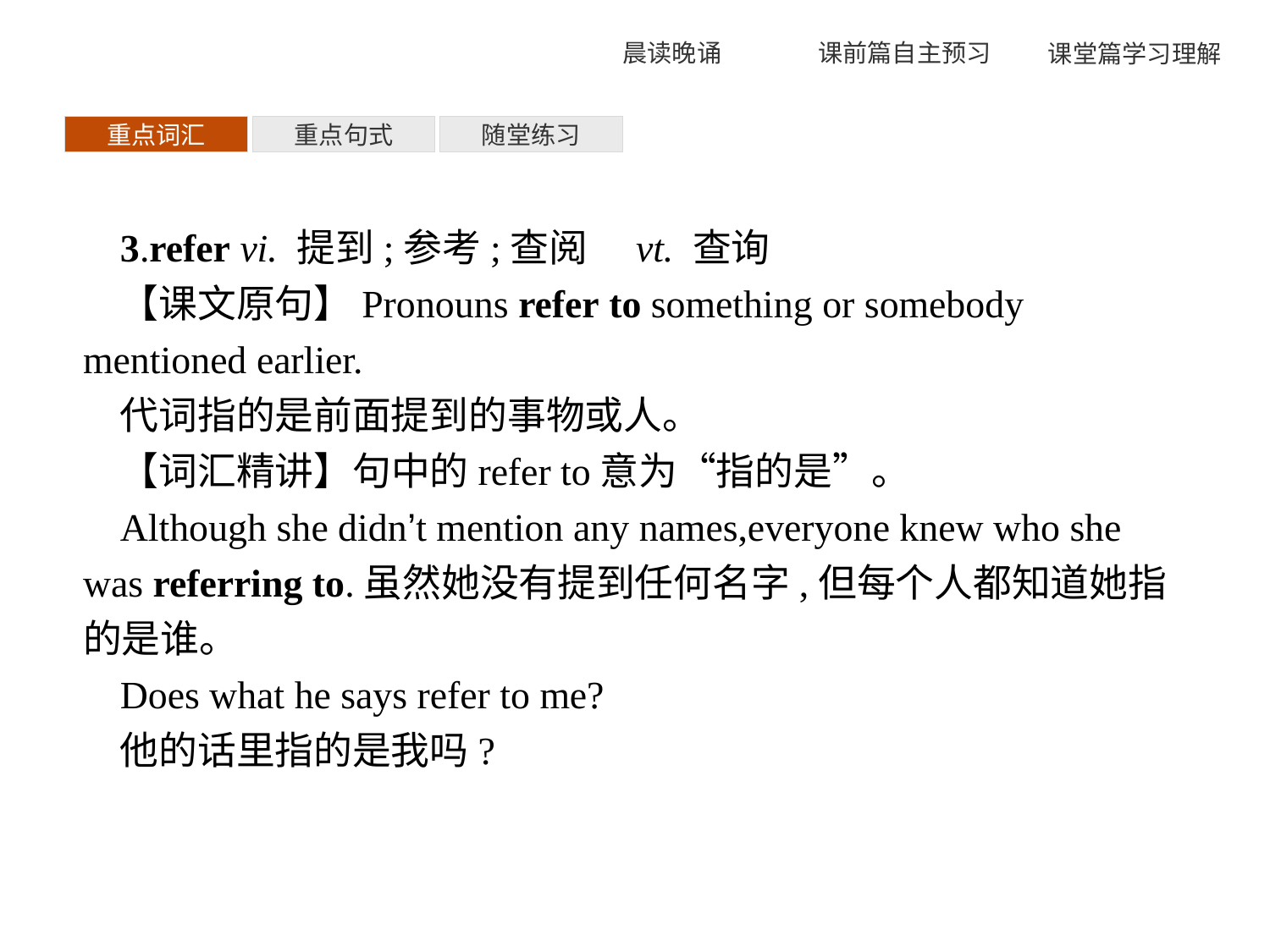

重点词汇
重点句式
随堂练习
3.refer vi. 提到;参考;查阅　vt. 查询
【课文原句】Pronouns refer to something or somebody mentioned earlier.
代词指的是前面提到的事物或人。
【词汇精讲】句中的refer to意为“指的是”。
Although she didn’t mention any names,everyone knew who she was referring to.虽然她没有提到任何名字,但每个人都知道她指的是谁。
Does what he says refer to me?
他的话里指的是我吗?